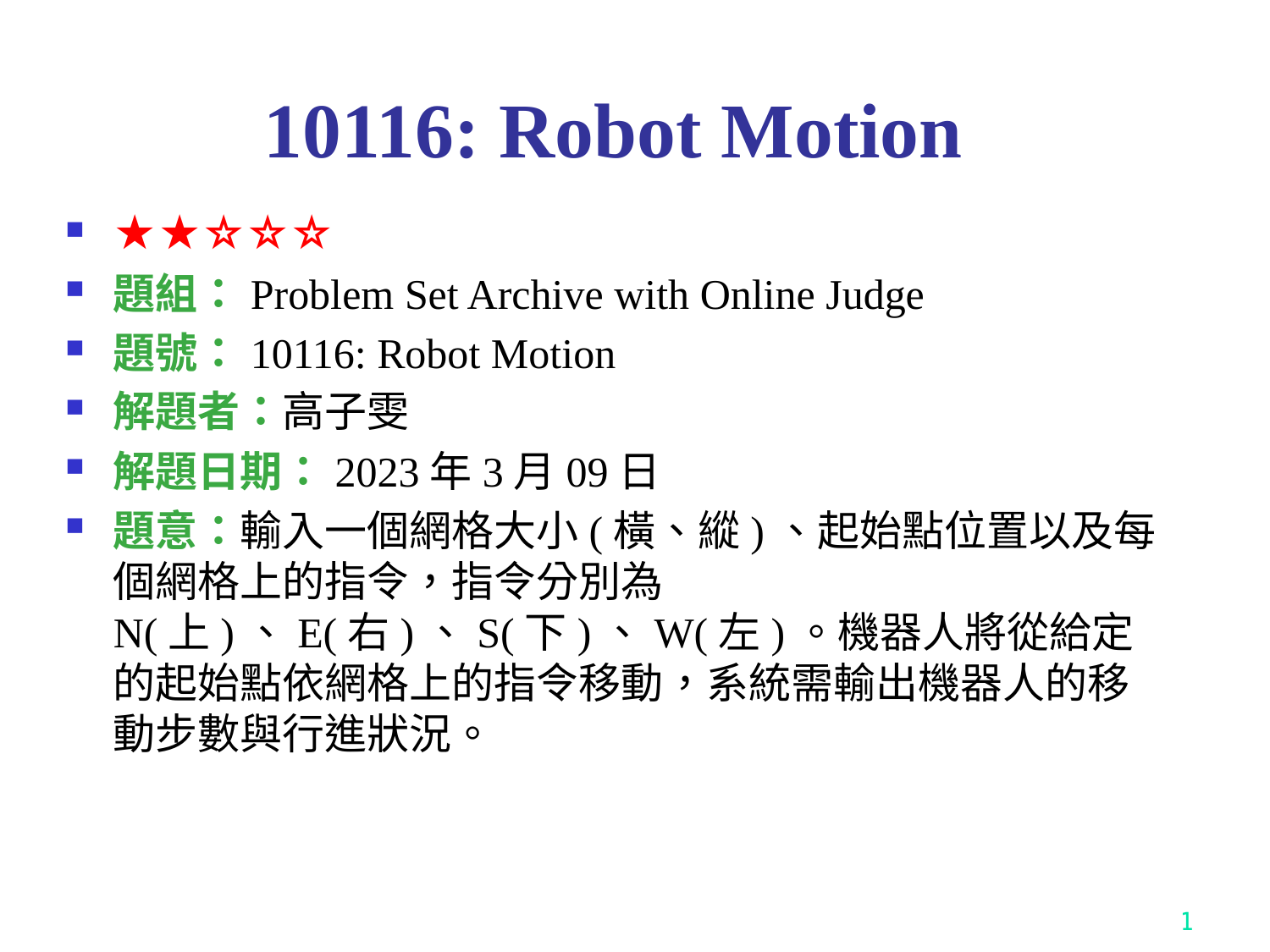

# 10116: Robot Motion
★★☆☆☆
題組：Problem Set Archive with Online Judge
題號：10116: Robot Motion
解題者：高子雯
解題日期：2023年3月09日
題意：輸入一個網格大小(橫、縱)、起始點位置以及每個網格上的指令，指令分別為N(上)、E(右)、S(下)、W(左)。機器人將從給定的起始點依網格上的指令移動，系統需輸出機器人的移動步數與行進狀況。
1